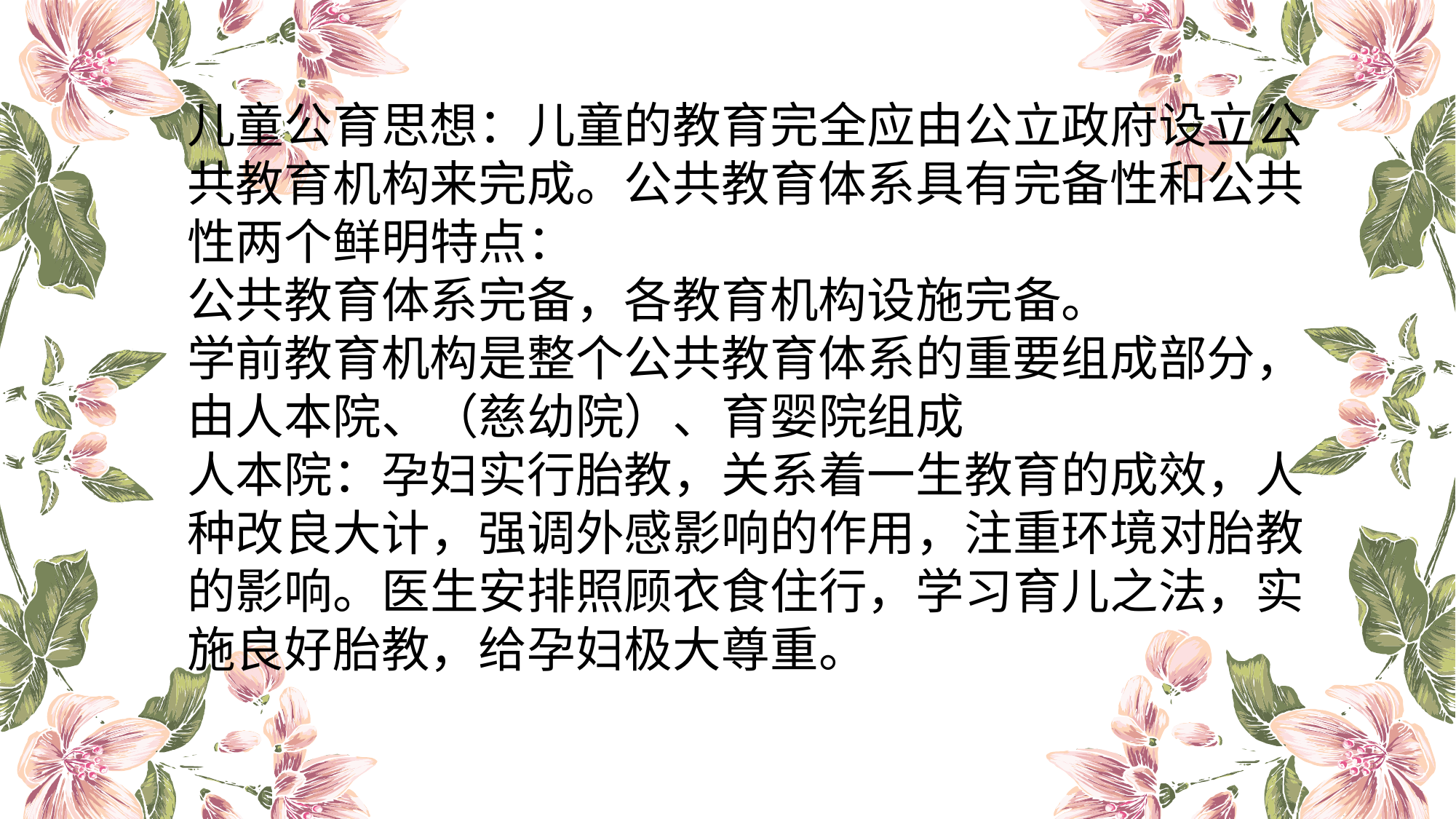

儿童公育思想：儿童的教育完全应由公立政府设立公共教育机构来完成。公共教育体系具有完备性和公共性两个鲜明特点：
公共教育体系完备，各教育机构设施完备。
学前教育机构是整个公共教育体系的重要组成部分，由人本院、（慈幼院）、育婴院组成
人本院：孕妇实行胎教，关系着一生教育的成效，人种改良大计，强调外感影响的作用，注重环境对胎教的影响。医生安排照顾衣食住行，学习育儿之法，实施良好胎教，给孕妇极大尊重。